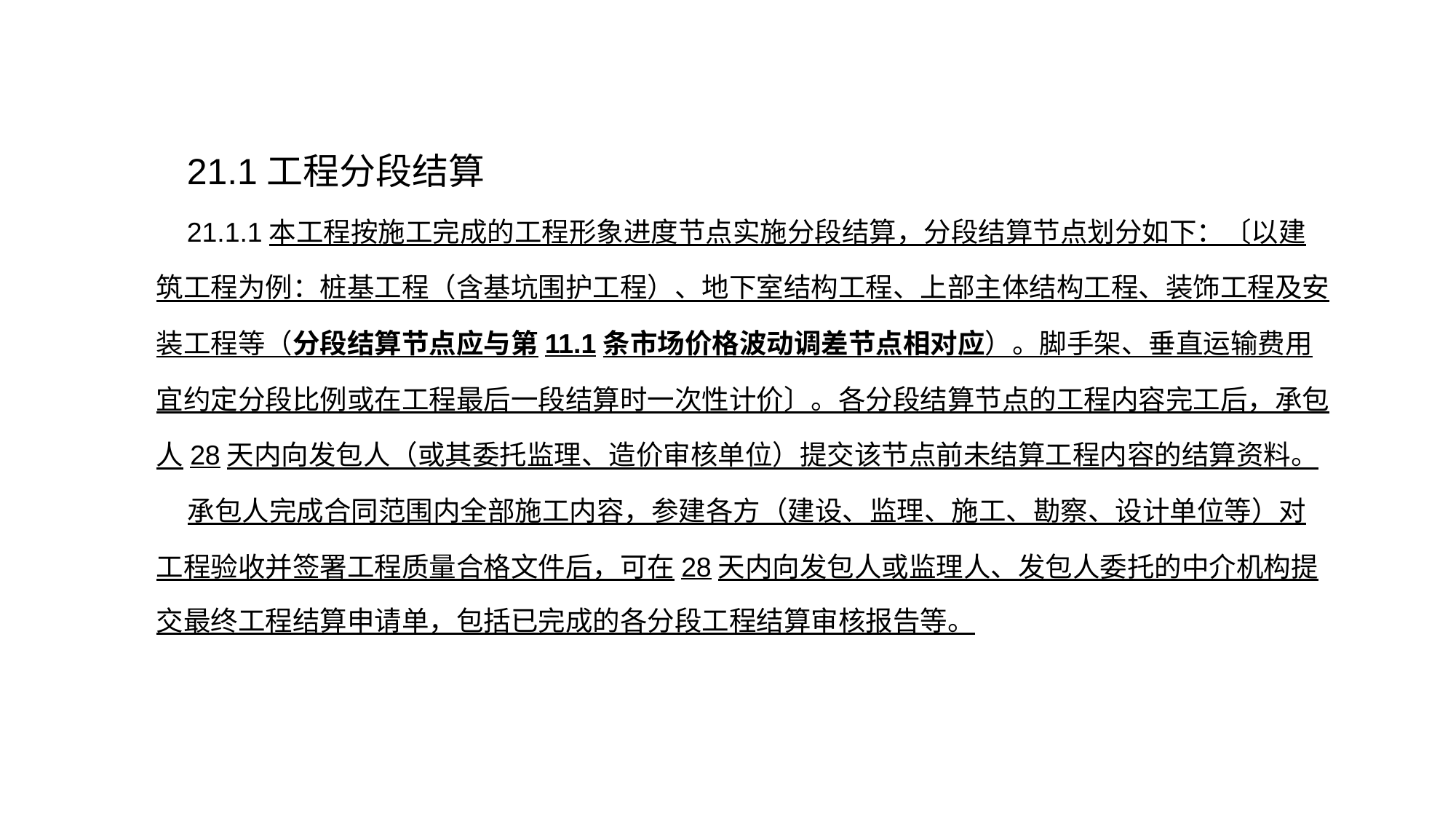

21.1工程分段结算
    21.1.1本工程按施工完成的工程形象进度节点实施分段结算，分段结算节点划分如下：〔以建筑工程为例：桩基工程（含基坑围护工程）、地下室结构工程、上部主体结构工程、装饰工程及安装工程等（分段结算节点应与第11.1条市场价格波动调差节点相对应）。脚手架、垂直运输费用宜约定分段比例或在工程最后一段结算时一次性计价〕。各分段结算节点的工程内容完工后，承包人28天内向发包人（或其委托监理、造价审核单位）提交该节点前未结算工程内容的结算资料。
    承包人完成合同范围内全部施工内容，参建各方（建设、监理、施工、勘察、设计单位等）对工程验收并签署工程质量合格文件后，可在28天内向发包人或监理人、发包人委托的中介机构提交最终工程结算申请单，包括已完成的各分段工程结算审核报告等。